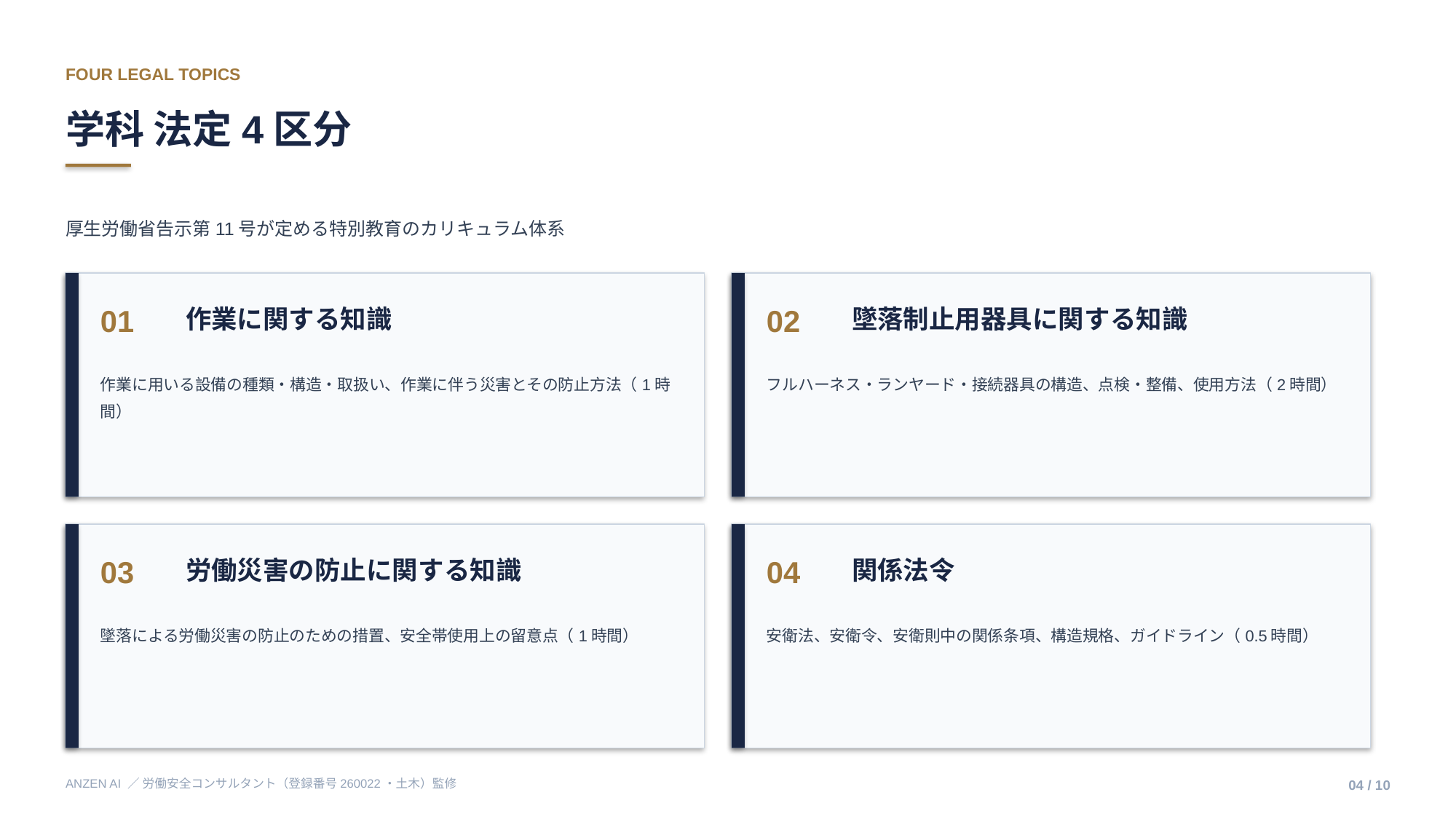

FOUR LEGAL TOPICS
学科 法定4区分

厚生労働省告示第11号が定める特別教育のカリキュラム体系

01
02
作業に関する知識
墜落制止用器具に関する知識
作業に用いる設備の種類・構造・取扱い、作業に伴う災害とその防止方法（1時間）
フルハーネス・ランヤード・接続器具の構造、点検・整備、使用方法（2時間）

03
04
労働災害の防止に関する知識
関係法令
墜落による労働災害の防止のための措置、安全帯使用上の留意点（1時間）
安衛法、安衛令、安衛則中の関係条項、構造規格、ガイドライン（0.5時間）
ANZEN AI ／ 労働安全コンサルタント（登録番号260022・土木）監修
04 / 10